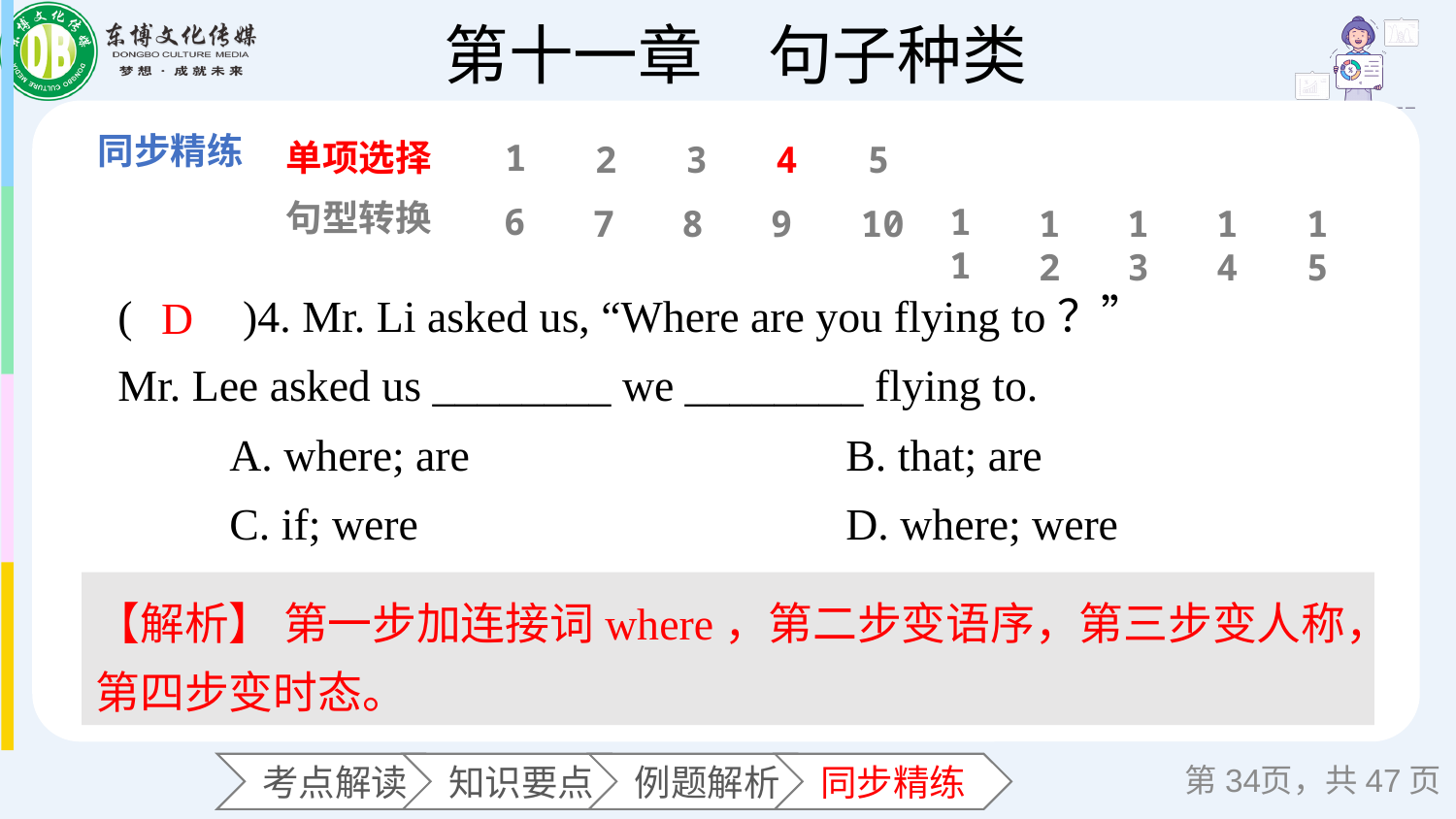

单项选择
1
2
3
4
5
句型转换
6
11
7
8
9
10
12
13
14
15
(　　)4. Mr. Li asked us, “Where are you flying to？”
Mr. Lee asked us ________ we ________ flying to.
          A. where; are                     	B. that; are
          C. if; were                         		D. where; were
D
【解析】 第一步加连接词where，第二步变语序，第三步变人称，第四步变时态。
第34页，共47页